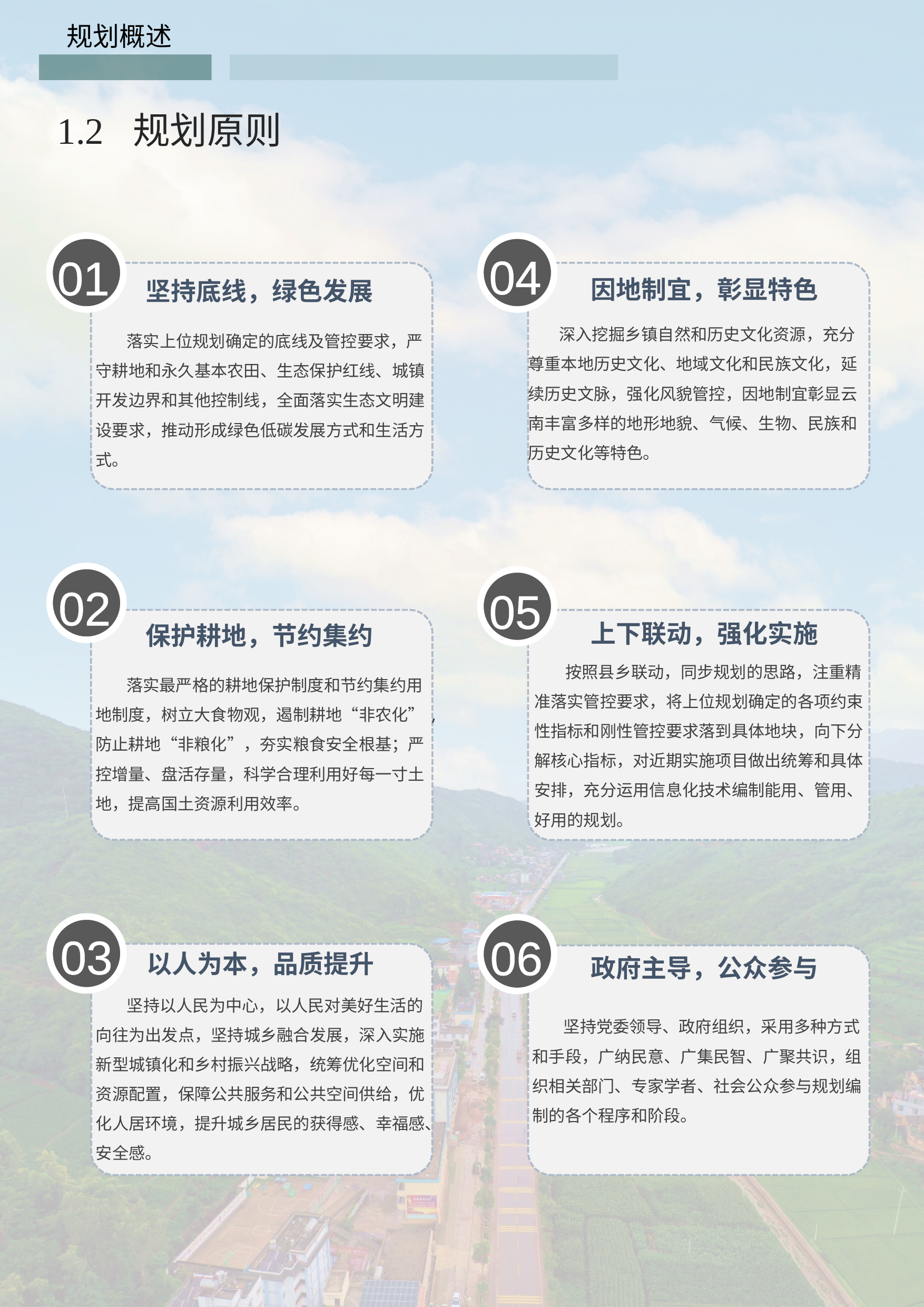

q
规划概述

1.2  规划原则

04
01

因地制宜，彰显特色
坚持底线，绿色发展
深入挖掘乡镇自然和历史文化资源，充分尊重本地历史文化、地域文化和民族文化，延续历史文脉，强化风貌管控，因地制宜彰显云南丰富多样的地形地貌、气候、生物、民族和历史文化等特色。
落实上位规划确定的底线及管控要求，严守耕地和永久基本农田、生态保护红线、城镇开发边界和其他控制线，全面落实生态文明建设要求，推动形成绿色低碳发展方式和生活方式。

02
05

上下联动，强化实施
保护耕地，节约集约
按照县乡联动，同步规划的思路，注重精准落实管控要求，将上位规划确定的各项约束性指标和刚性管控要求落到具体地块，向下分解核心指标，对近期实施项目做出统筹和具体安排，充分运用信息化技术编制能用、管用、好用的规划。
落实最严格的耕地保护制度和节约集约用地制度，树立大食物观，遏制耕地“非农化”,防止耕地“非粮化”，夯实粮食安全根基；严控增量、盘活存量，科学合理利用好每一寸土地，提高国土资源利用效率。

03
06

以人为本，品质提升
政府主导，公众参与
坚持以人民为中心，以人民对美好生活的向往为出发点，坚持城乡融合发展，深入实施新型城镇化和乡村振兴战略，统筹优化空间和资源配置，保障公共服务和公共空间供给，优化人居环境，提升城乡居民的获得感、幸福感、安全感。
坚持党委领导、政府组织，采用多种方式和手段，广纳民意、广集民智、广聚共识，组织相关部门、专家学者、社会公众参与规划编制的各个程序和阶段。